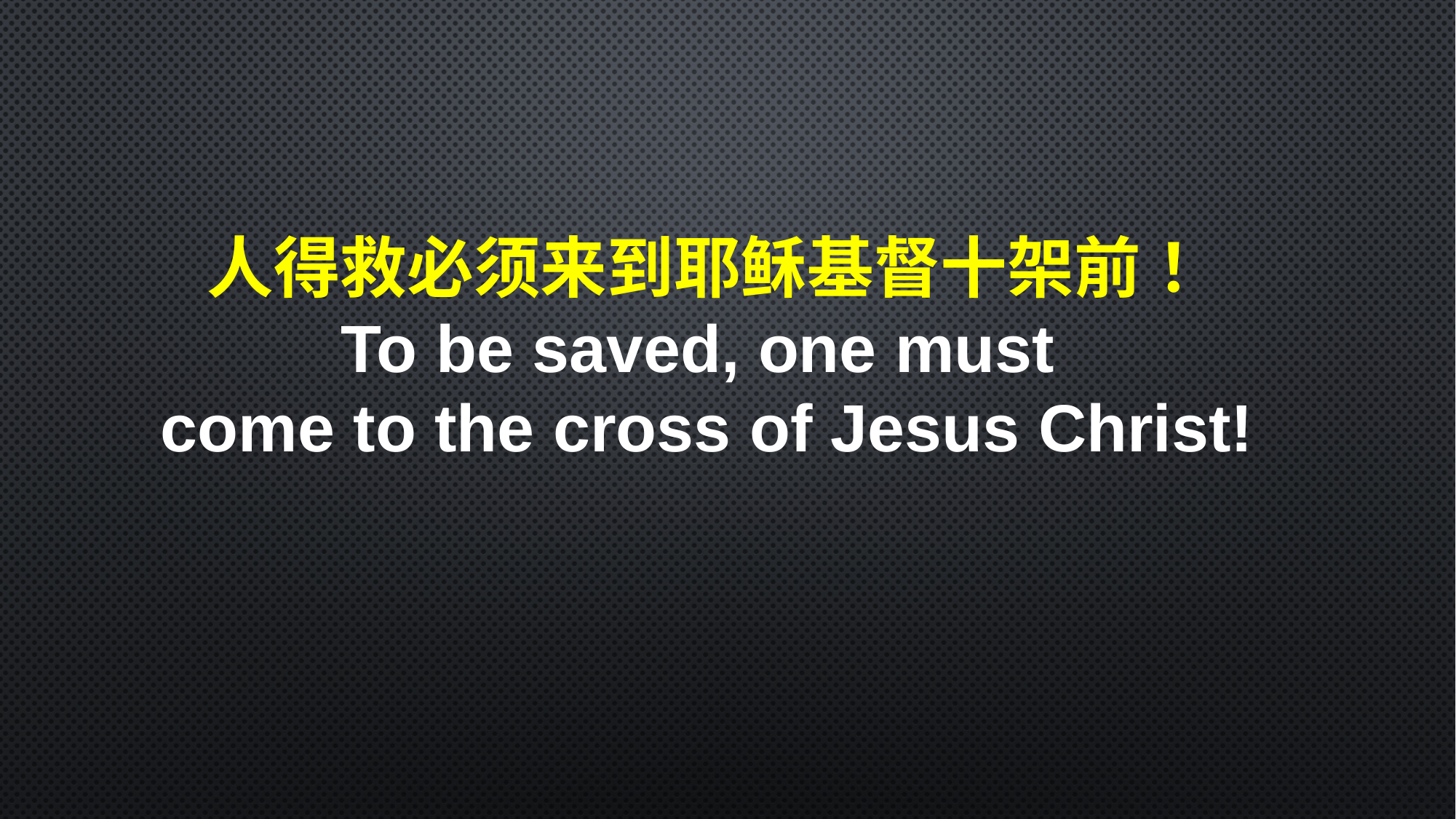

人得救必须来到耶稣基督十架前！
To be saved, one must
come to the cross of Jesus Christ!